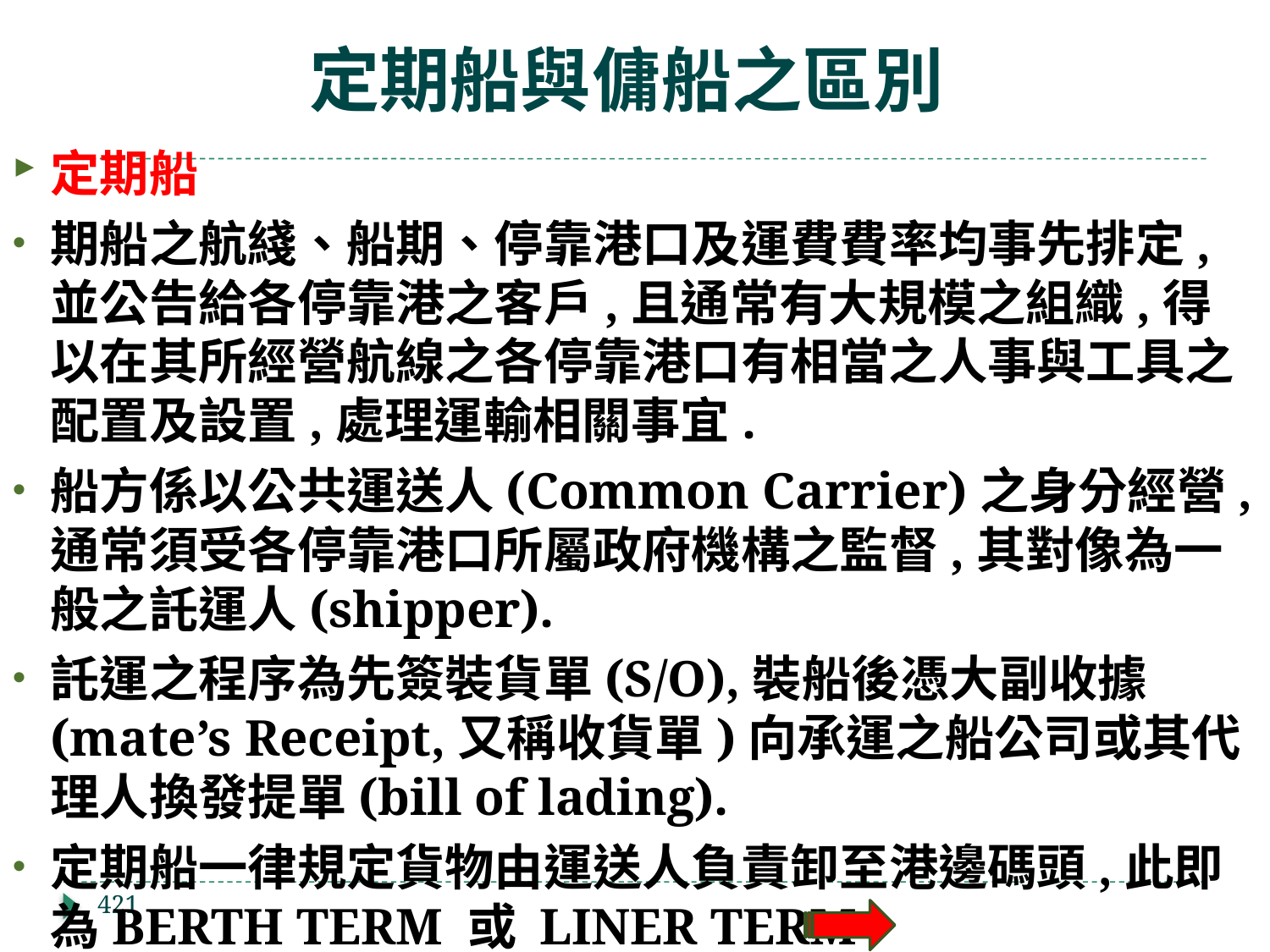

# 定期船與傭船之區別
定期船
期船之航綫、船期、停靠港口及運費費率均事先排定,並公告給各停靠港之客戶,且通常有大規模之組織,得以在其所經營航線之各停靠港口有相當之人事與工具之配置及設置,處理運輸相關事宜.
船方係以公共運送人(Common Carrier)之身分經營,通常須受各停靠港口所屬政府機構之監督,其對像為一般之託運人(shipper).
託運之程序為先簽裝貨單(S/O),裝船後憑大副收據(mate’s Receipt,又稱收貨單)向承運之船公司或其代理人換發提單(bill of lading).
定期船一律規定貨物由運送人負責卸至港邊碼頭,此即為BERTH TERM 或 LINER TERM
421